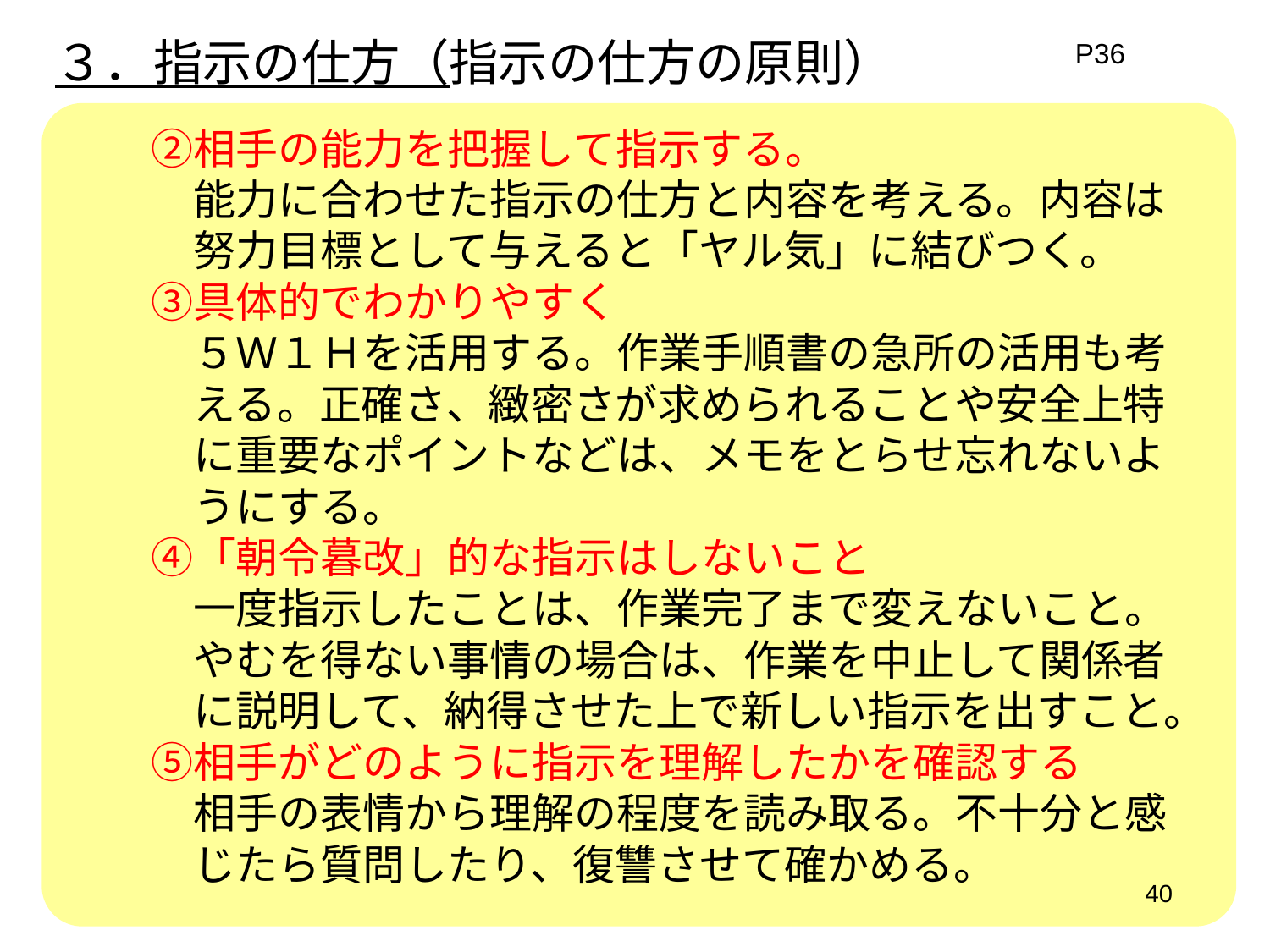

P36
３．指示の仕方（指示の仕方の原則）
　　②相手の能力を把握して指示する。
　　　能力に合わせた指示の仕方と内容を考える。内容は
　　　努力目標として与えると「ヤル気」に結びつく。
　　③具体的でわかりやすく
　　　５Ｗ１Ｈを活用する。作業手順書の急所の活用も考
　　　える。正確さ、緻密さが求められることや安全上特
　　　に重要なポイントなどは、メモをとらせ忘れないよ
　　　うにする。
　　④「朝令暮改」的な指示はしないこと
　　　一度指示したことは、作業完了まで変えないこと。
　　　やむを得ない事情の場合は、作業を中止して関係者
　　　に説明して、納得させた上で新しい指示を出すこと。
　　⑤相手がどのように指示を理解したかを確認する
　　　相手の表情から理解の程度を読み取る。不十分と感
　　　じたら質問したり、復讐させて確かめる。
40